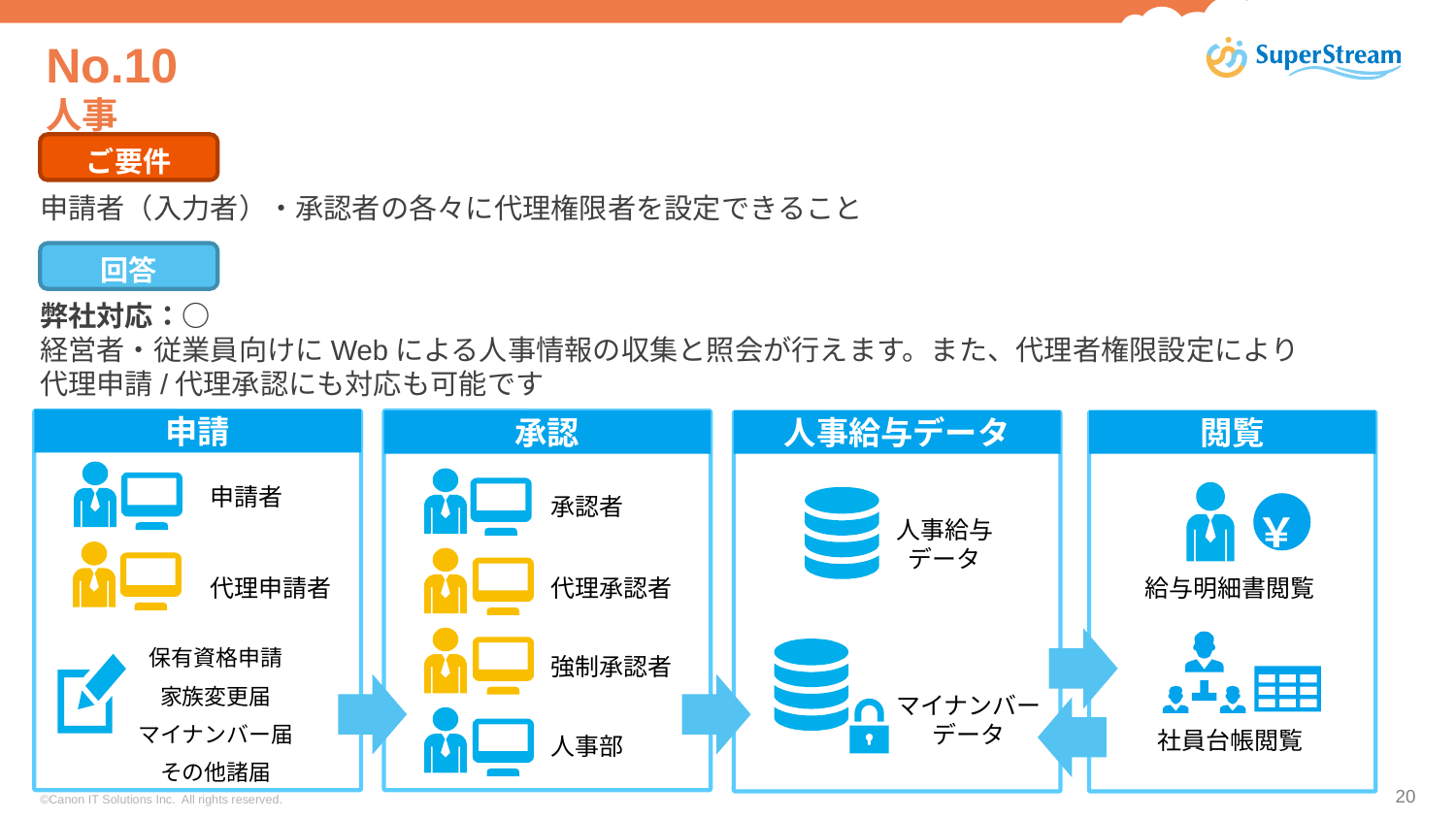

# No.10 人事
ご要件
申請者（入力者）・承認者の各々に代理権限者を設定できること
回答
弊社対応：○
経営者・従業員向けにWebによる人事情報の収集と照会が行えます。また、代理者権限設定により
代理申請/代理承認にも対応も可能です
申請

承認
人事給与データ
閲覧

申請者

承認者

￥
人事給与
データ

代理申請者
代理承認者
給与明細書閲覧

保有資格申請

強制承認者

家族変更届
マイナンバー
データ

マイナンバー届

社員台帳閲覧
人事部
その他諸届
©Canon IT Solutions Inc.  All rights reserved.
20